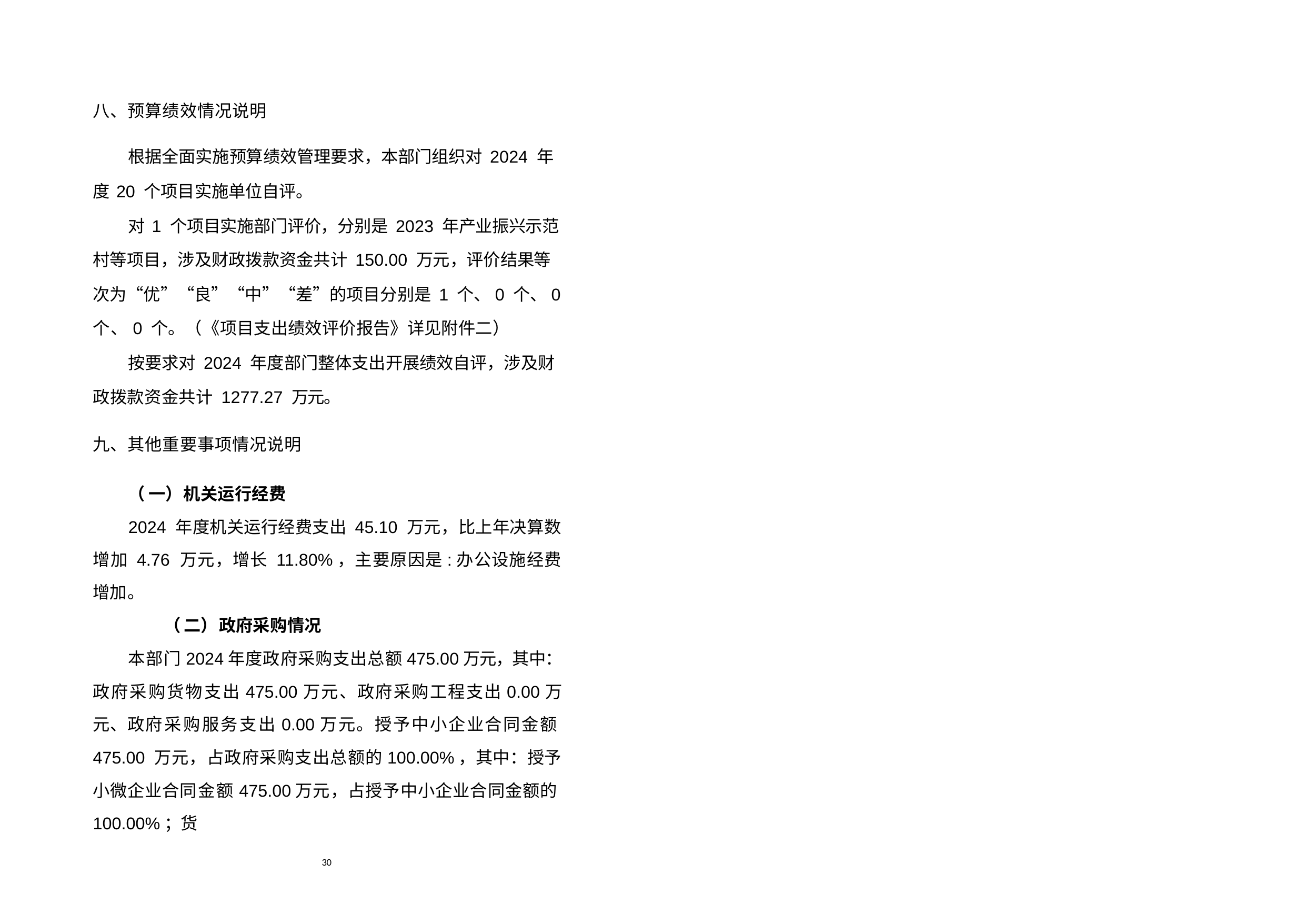

八、预算绩效情况说明

根据全面实施预算绩效管理要求，本部门组织对 2024 年
度 20 个项目实施单位自评。
对 1 个项目实施部门评价，分别是 2023 年产业振兴示范
村等项目，涉及财政拨款资金共计 150.00 万元，评价结果等
次为“优”“良”“中”“差”的项目分别是 1 个、0 个、0个、0 个。（《项目支出绩效评价报告》详见附件二）
按要求对 2024 年度部门整体支出开展绩效自评，涉及财
政拨款资金共计 1277.27 万元。

九、其他重要事项情况说明

（ 一）机关运行经费
2024 年度机关运行经费支出 45.10 万元，比上年决算数增加 4.76 万元，增长 11.80%，主要原因是:办公设施经费增加。
（ 二）政府采购情况
本部门2024年度政府采购支出总额475.00万元，其中：政府采购货物支出475.00万元、政府采购工程支出0.00万元、政府采购服务支出0.00万元。授予中小企业合同金额475.00 万元，占政府采购支出总额的100.00%，其中：授予小微企业合同金额475.00万元，占授予中小企业合同金额的100.00%；货
30